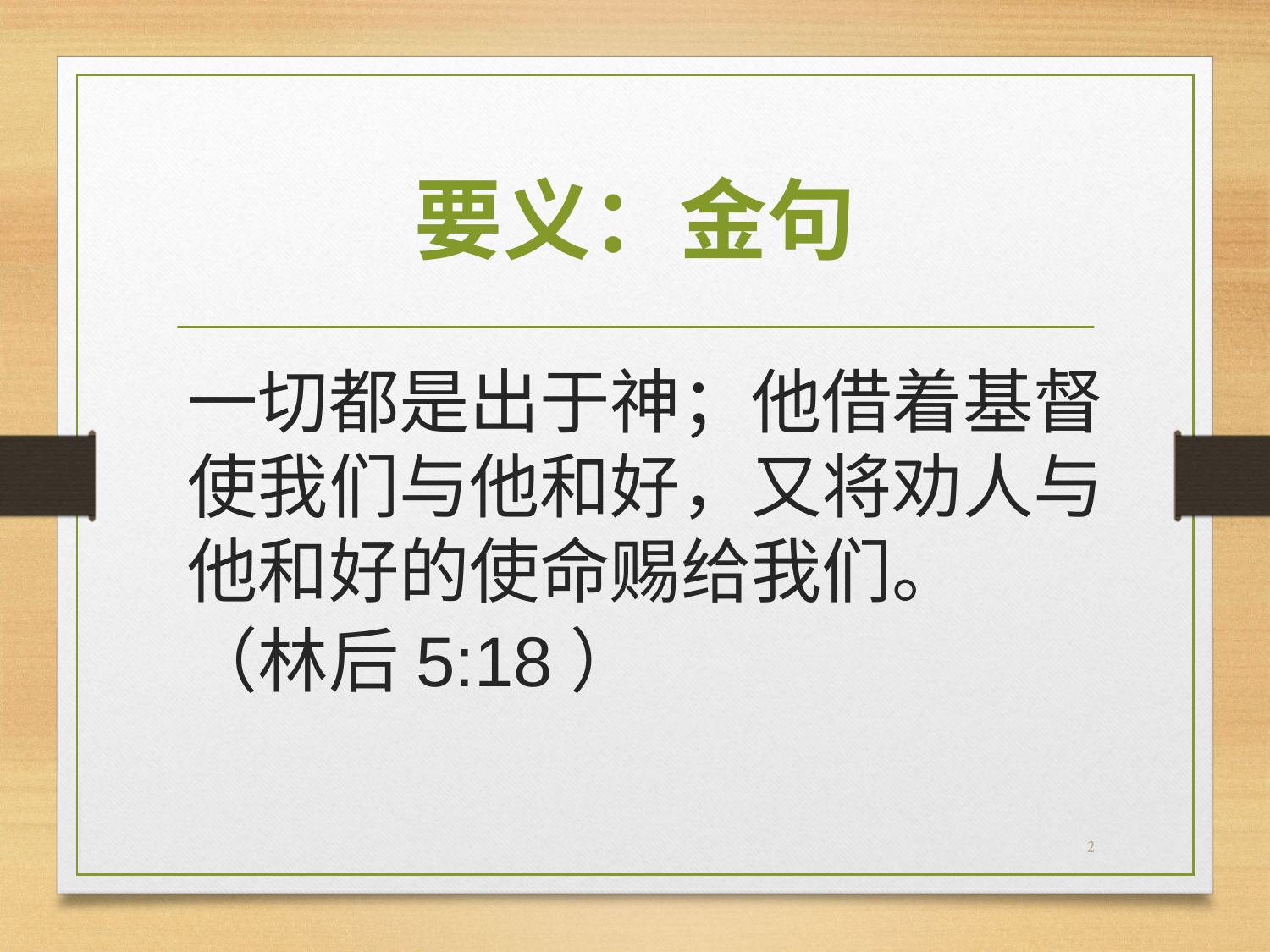

# 要义：金句
一切都是出于神；他借着基督使我们与他和好，又将劝人与他和好的使命赐给我们。
（林后5:18）
2